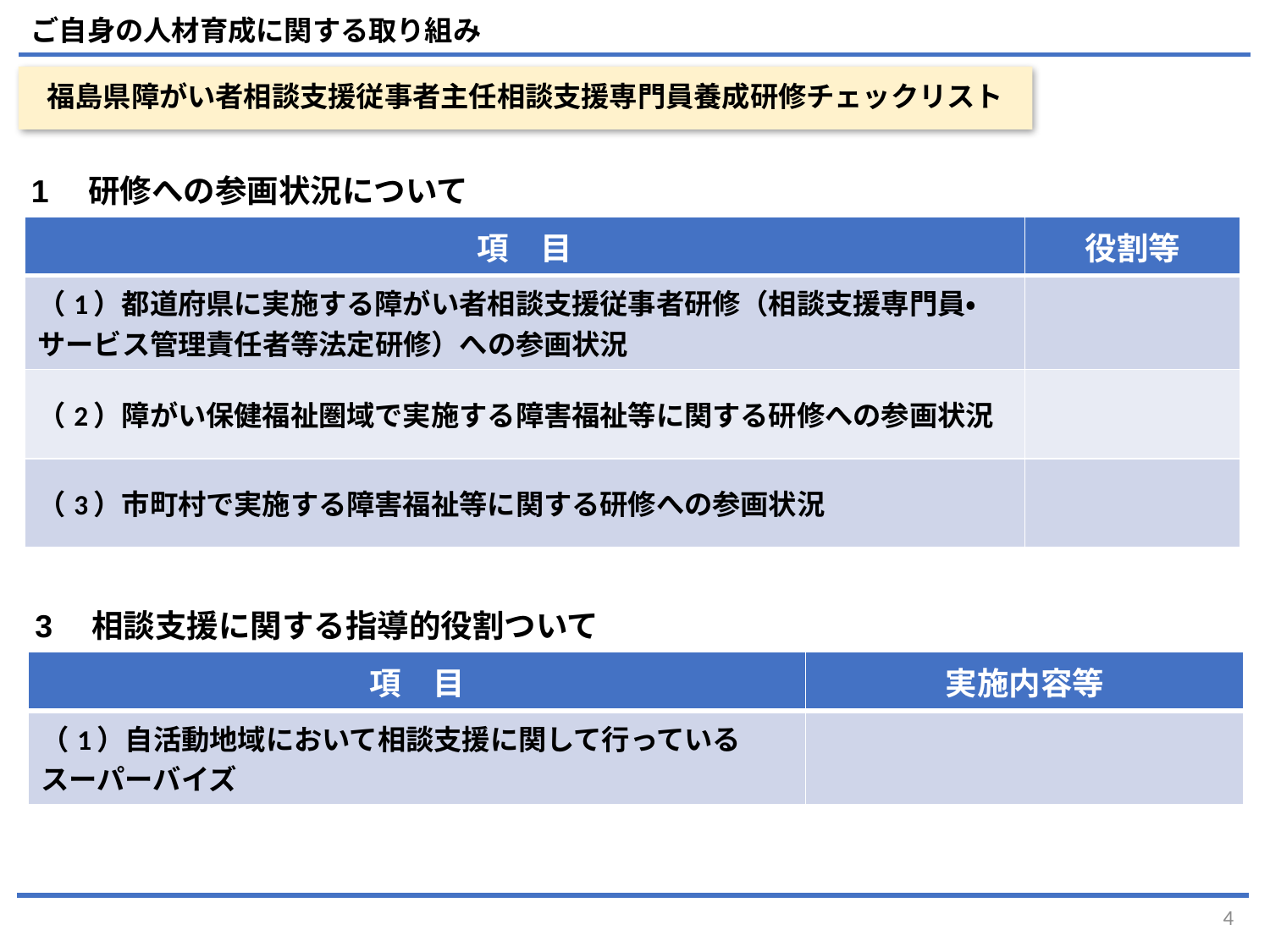

ご自身の人材育成に関する取り組み
# 福島県障がい者相談支援従事者主任相談支援専門員養成研修チェックリスト
1　研修への参画状況について
| 項　目 | 役割等 |
| --- | --- |
| （1）都道府県に実施する障がい者相談支援従事者研修（相談支援専門員・サービス管理責任者等法定研修）への参画状況 |  |
| （2）障がい保健福祉圏域で実施する障害福祉等に関する研修への参画状況 |  |
| （3）市町村で実施する障害福祉等に関する研修への参画状況 |  |
3　相談支援に関する指導的役割ついて
| 項　目 | 実施内容等 |
| --- | --- |
| （1）自活動地域において相談支援に関して行っているスーパーバイズ |  |
4